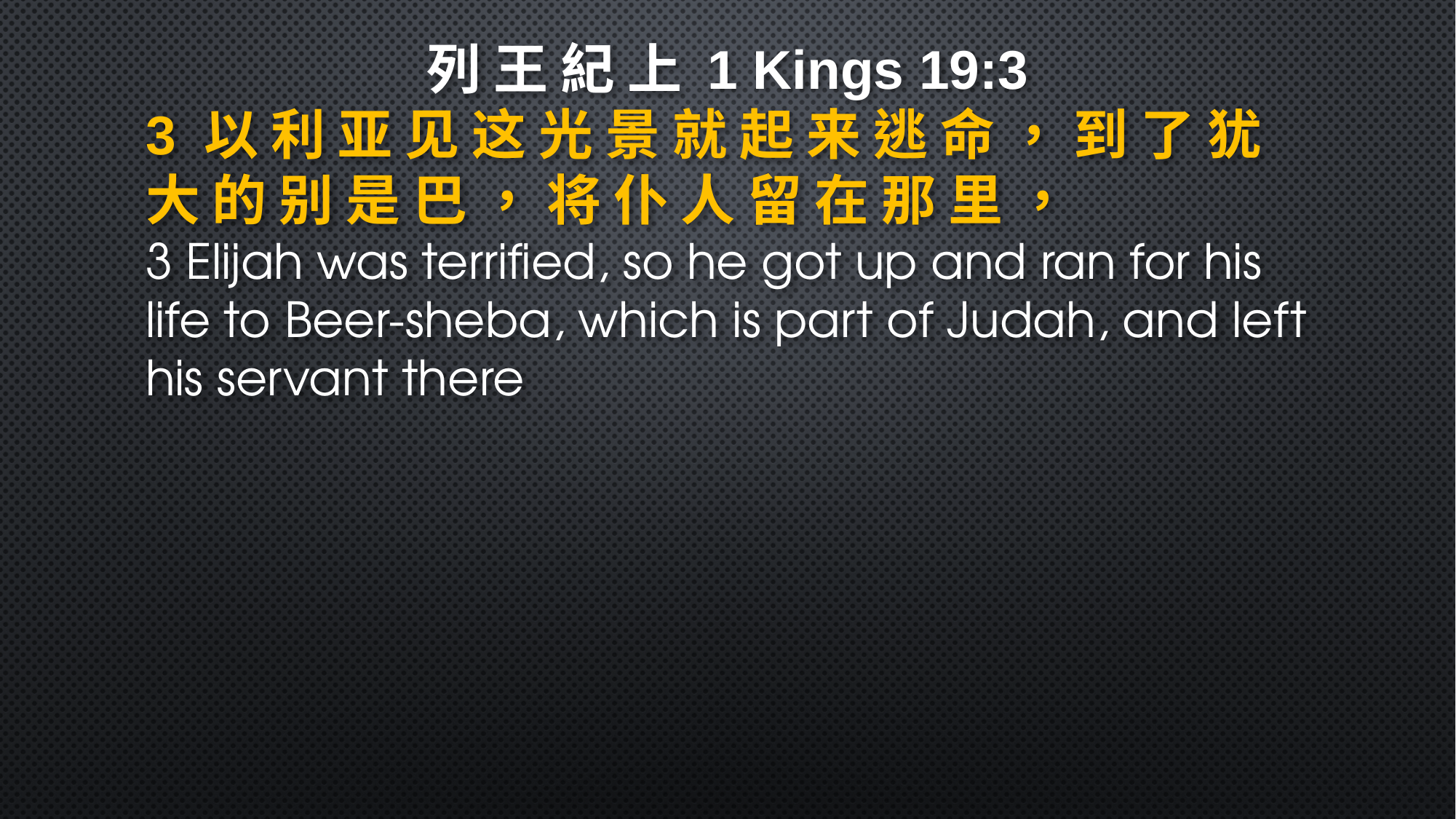

列 王 紀 上 1 Kings 19:3
3 以 利 亚 见 这 光 景 就 起 来 逃 命 ， 到 了 犹 大 的 别 是 巴 ， 将 仆 人 留 在 那 里 ，
3 Elijah was terrified, so he got up and ran for his life to Beer-sheba, which is part of Judah, and left his servant there